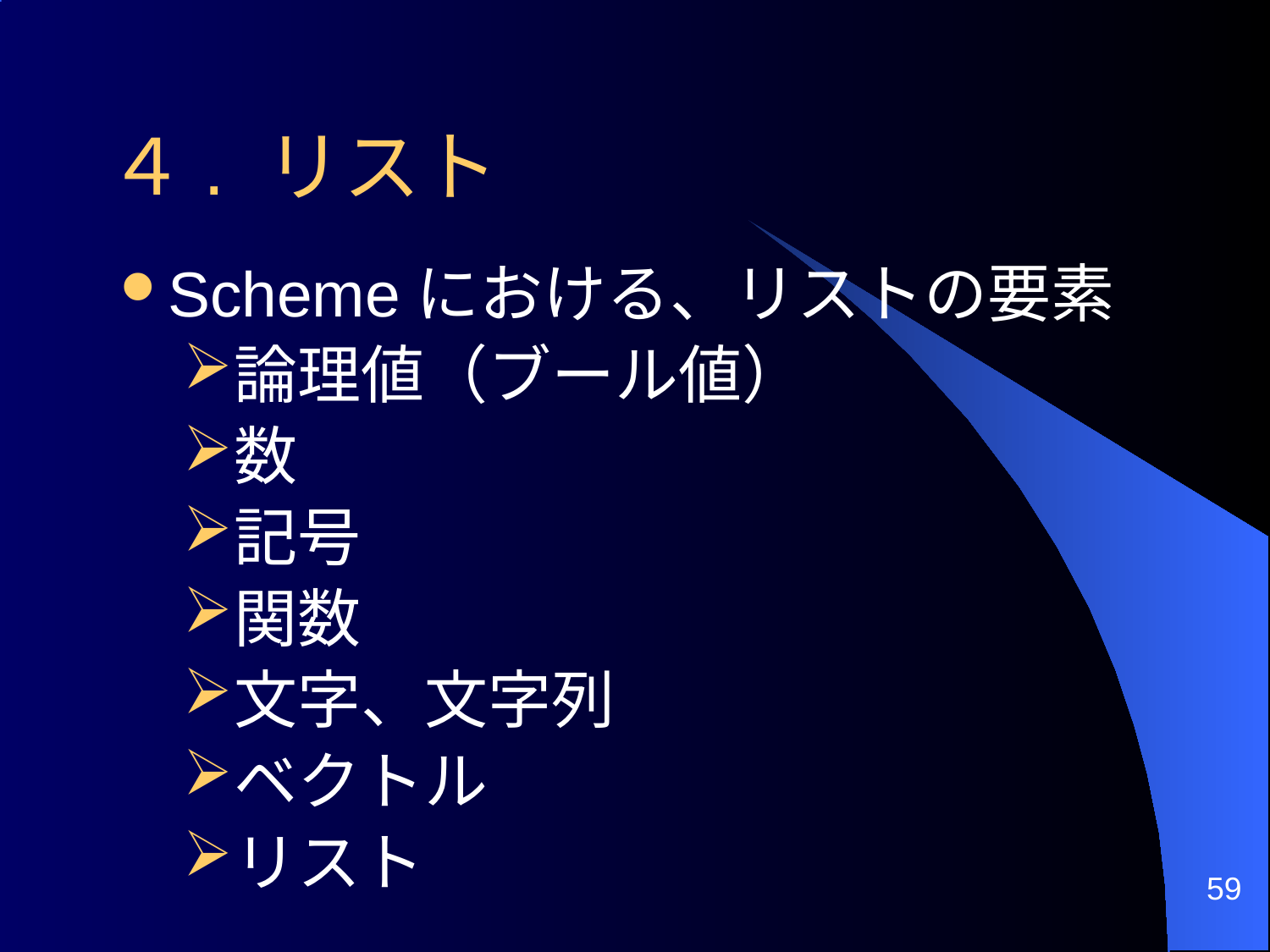

４. リスト
Schemeにおける、リストの要素
論理値（ブール値）
数
記号
関数
文字、文字列
ベクトル
リスト
59